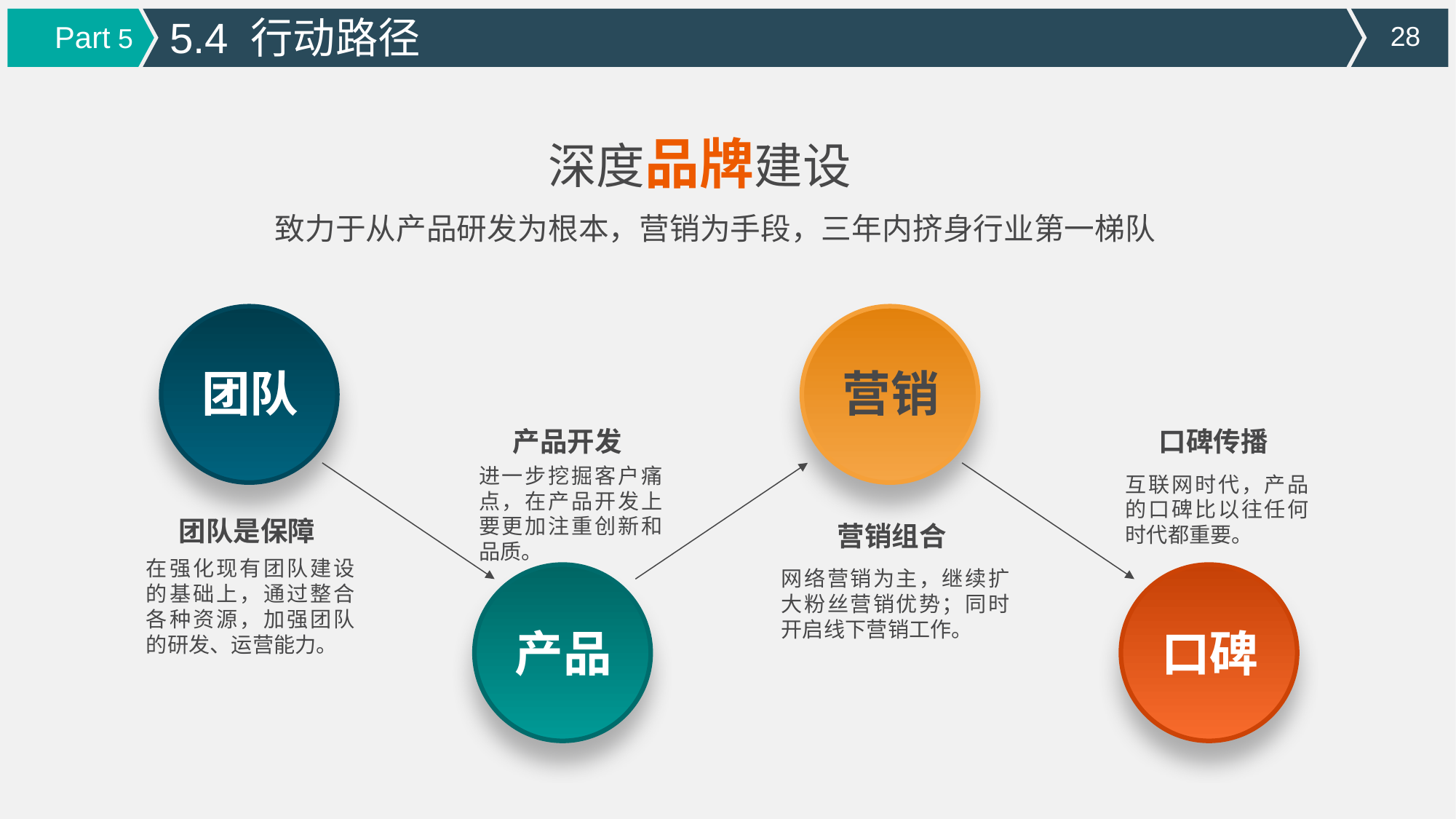

5.4 行动路径
Part 5
深度品牌建设
致力于从产品研发为根本，营销为手段，三年内挤身行业第一梯队

营销
团队
产品开发
口碑传播
进一步挖掘客户痛点，在产品开发上要更加注重创新和品质。
互联网时代，产品的口碑比以往任何时代都重要。
团队是保障
营销组合
在强化现有团队建设的基础上，通过整合各种资源，加强团队的研发、运营能力。
网络营销为主，继续扩大粉丝营销优势；同时开启线下营销工作。

产品
口碑